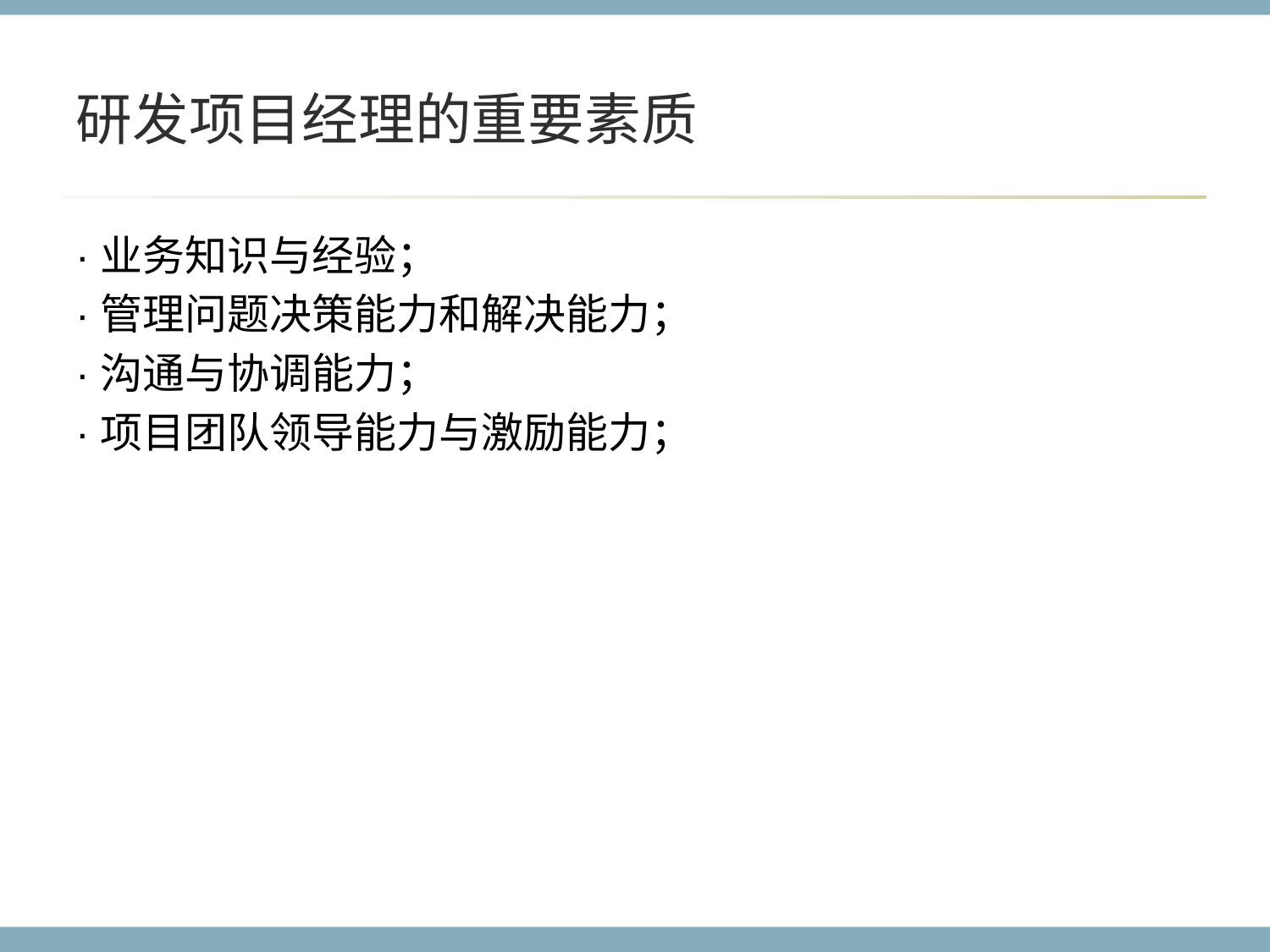

# 研发项目经理的重要素质
·业务知识与经验；
·管理问题决策能力和解决能力；
·沟通与协调能力；
·项目团队领导能力与激励能力；